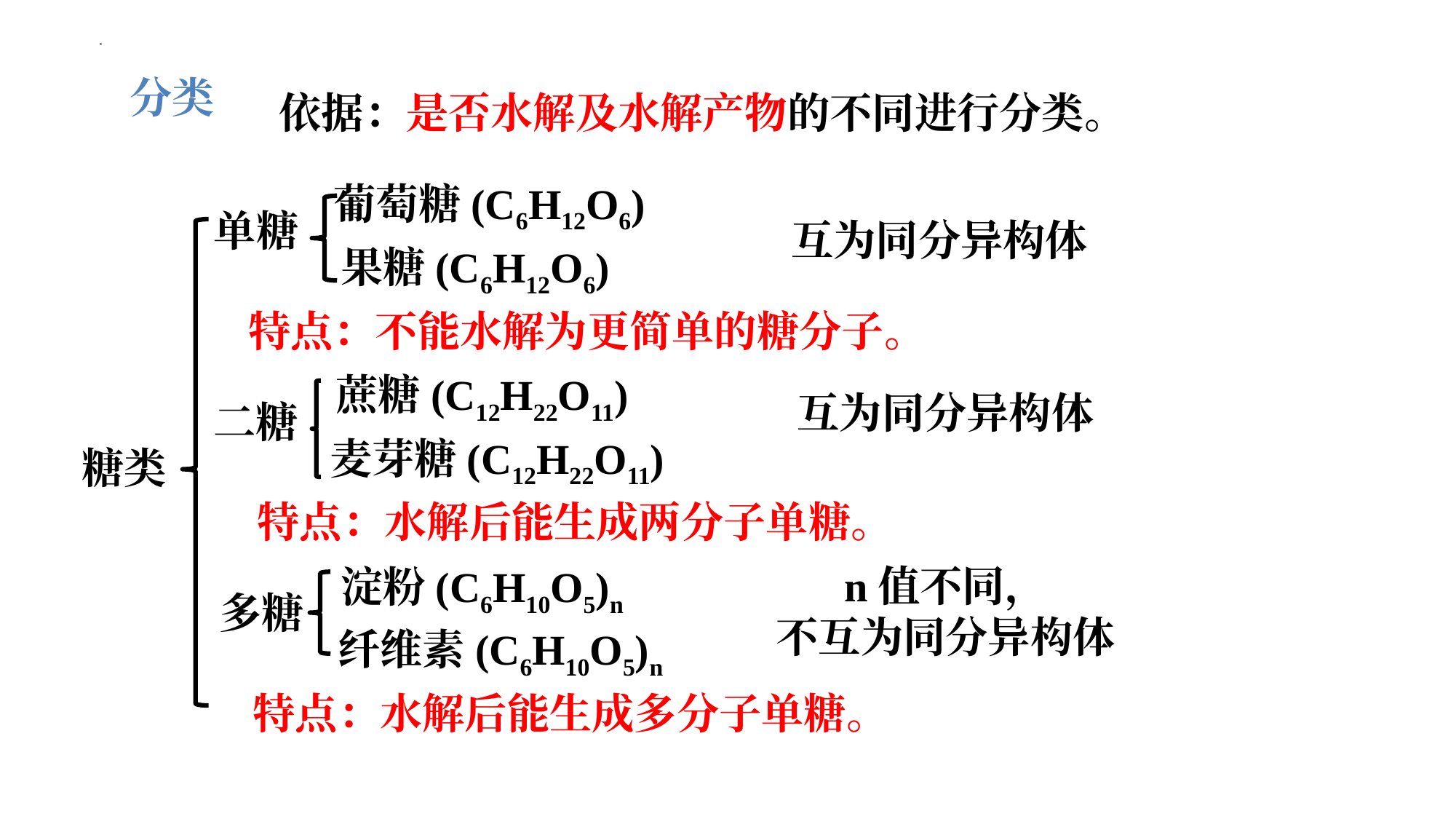

分类
依据：是否水解及水解产物的不同进行分类。
葡萄糖(C6H12O6)

单糖
互为同分异构体

果糖(C6H12O6)
特点：不能水解为更简单的糖分子。
蔗糖(C12H22O11)

互为同分异构体
二糖
麦芽糖(C12H22O11)
糖类
特点：水解后能生成两分子单糖。
n值不同，
不互为同分异构体
淀粉(C6H10O5)n

多糖
纤维素(C6H10O5)n
特点：水解后能生成多分子单糖。